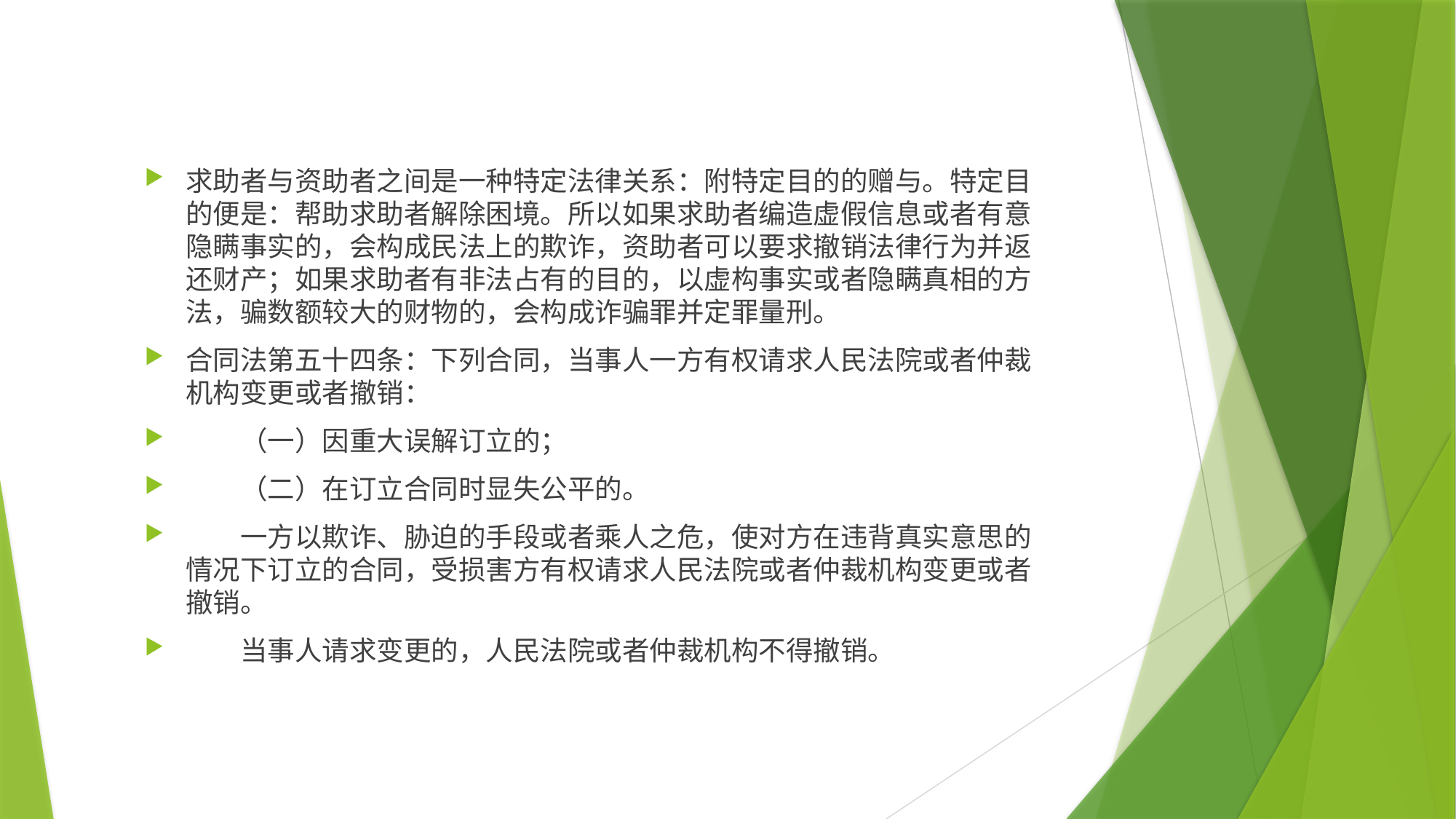

求助者与资助者之间是一种特定法律关系：附特定目的的赠与。特定目的便是：帮助求助者解除困境。所以如果求助者编造虚假信息或者有意隐瞒事实的，会构成民法上的欺诈，资助者可以要求撤销法律行为并返还财产；如果求助者有非法占有的目的，以虚构事实或者隐瞒真相的方法，骗数额较大的财物的，会构成诈骗罪并定罪量刑。
合同法第五十四条：下列合同，当事人一方有权请求人民法院或者仲裁机构变更或者撤销：
　　（一）因重大误解订立的；
　　（二）在订立合同时显失公平的。
　　一方以欺诈、胁迫的手段或者乘人之危，使对方在违背真实意思的情况下订立的合同，受损害方有权请求人民法院或者仲裁机构变更或者撤销。
　　当事人请求变更的，人民法院或者仲裁机构不得撤销。